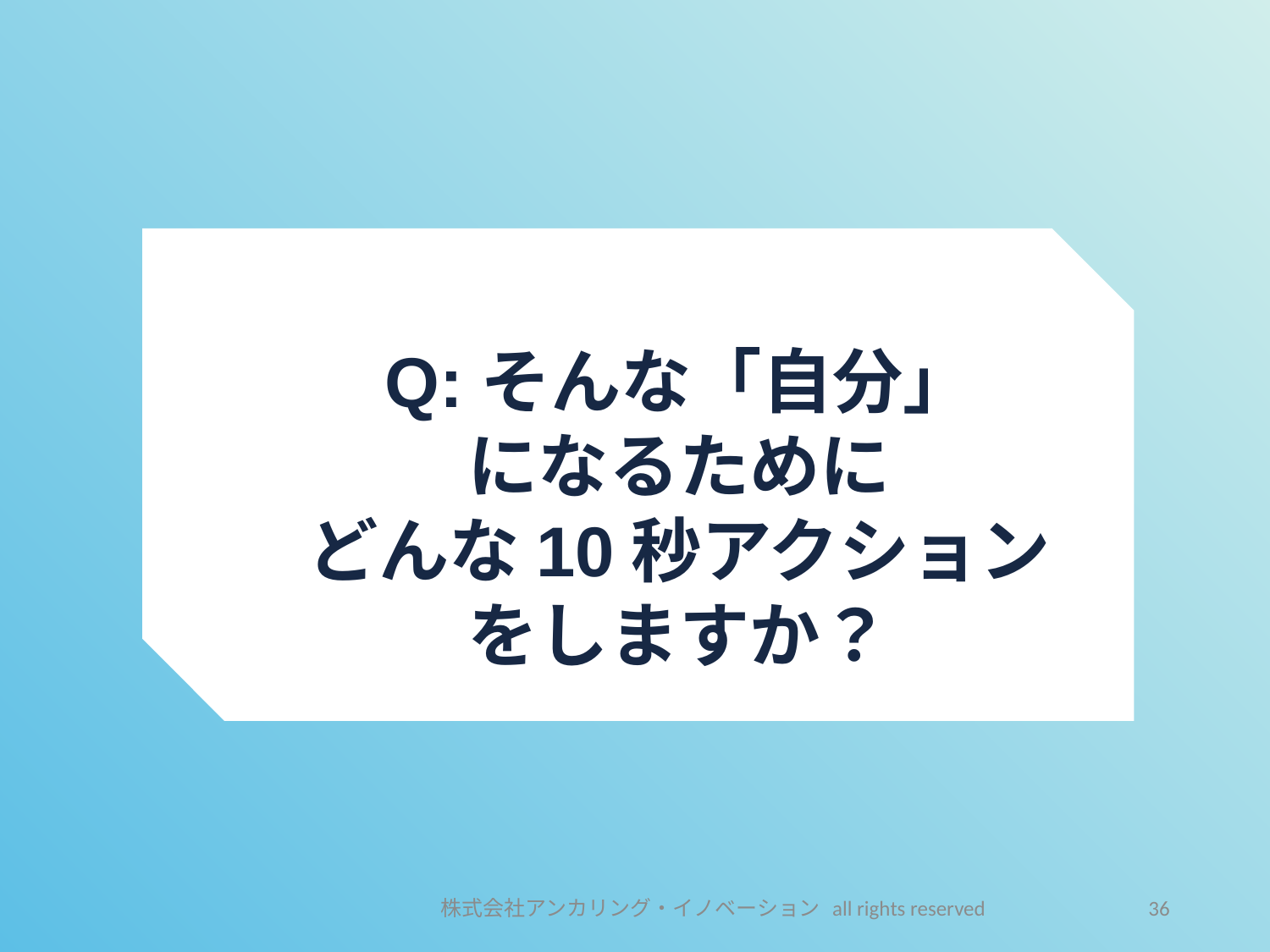

Q:そんな「自分」
になるために
どんな10秒アクション
をしますか？
株式会社アンカリング・イノベーション all rights reserved
36